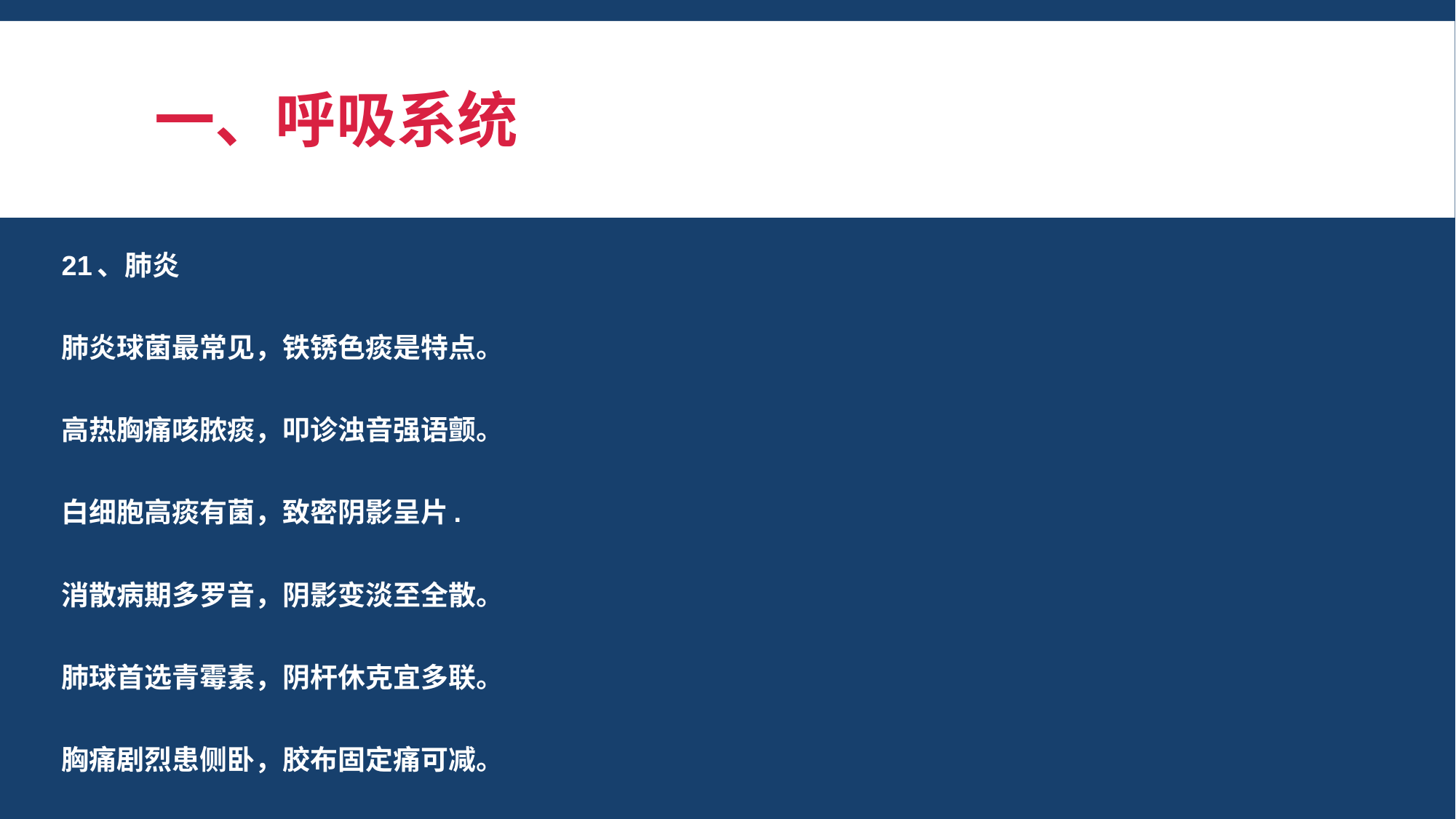

# 一、呼吸系统
21、肺炎
肺炎球菌最常见，铁锈色痰是特点。
高热胸痛咳脓痰，叩诊浊音强语颤。
白细胞高痰有菌，致密阴影呈片.
消散病期多罗音，阴影变淡至全散。
肺球首选青霉素，阴杆休克宜多联。
胸痛剧烈患侧卧，胶布固定痛可减。